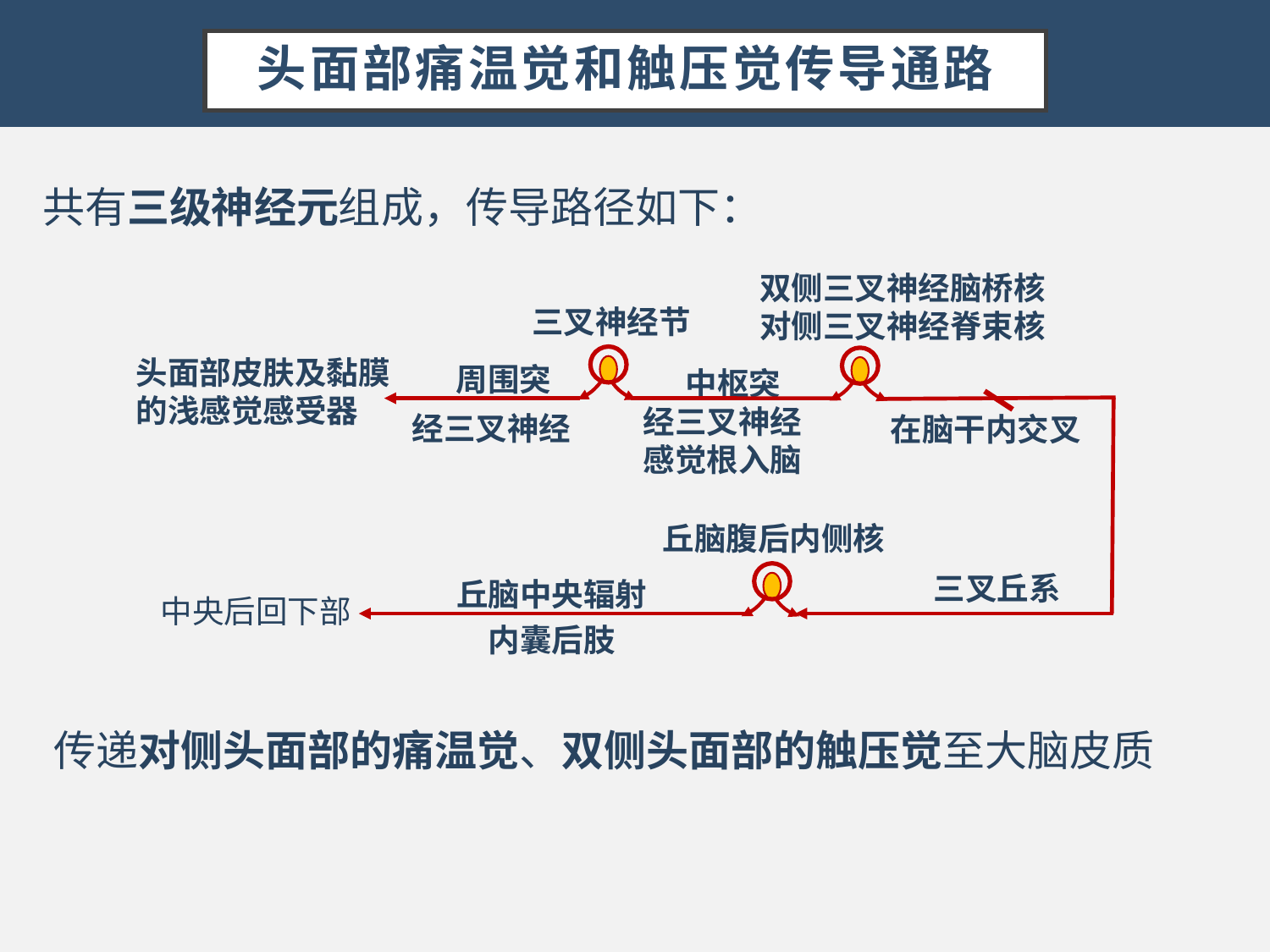

# 头面部痛温觉和触压觉传导通路
共有三级神经元组成，传导路径如下：
双侧三叉神经脑桥核
对侧三叉神经脊束核
三叉神经节
周围突
经三叉神经
头面部皮肤及黏膜的浅感觉感受器

中枢突
经三叉神经感觉根入脑

在脑干内交叉
丘脑腹后内侧核
三叉丘系
丘脑中央辐射
内囊后肢

中央后回下部
传递对侧头面部的痛温觉、双侧头面部的触压觉至大脑皮质